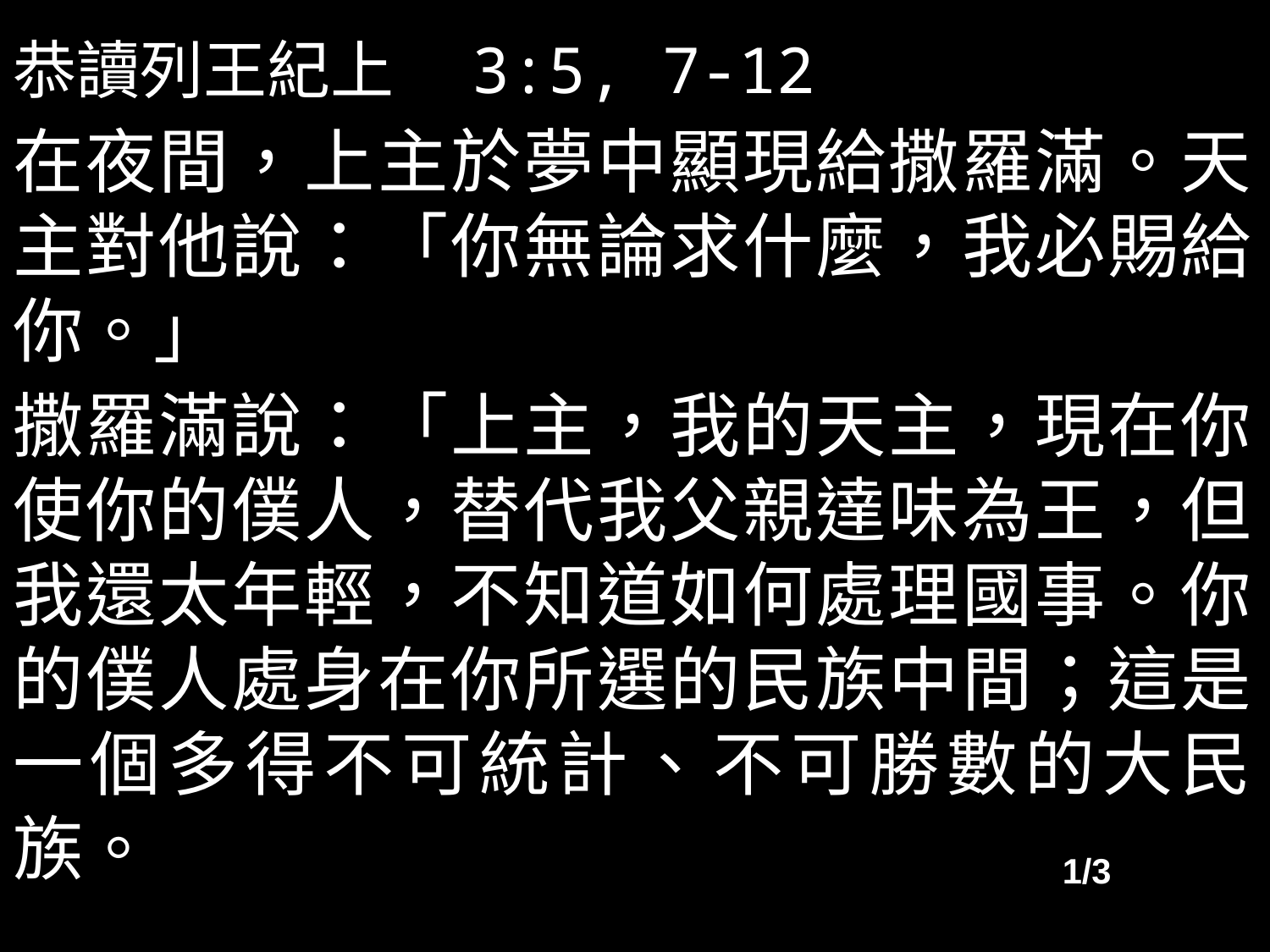

恭讀列王紀上　3:5, 7-12
在夜間，上主於夢中顯現給撒羅滿。天主對他說：「你無論求什麼，我必賜給你。」
撒羅滿說：「上主，我的天主，現在你使你的僕人，替代我父親達味為王，但我還太年輕，不知道如何處理國事。你的僕人處身在你所選的民族中間；這是一個多得不可統計、不可勝數的大民族。
1/3